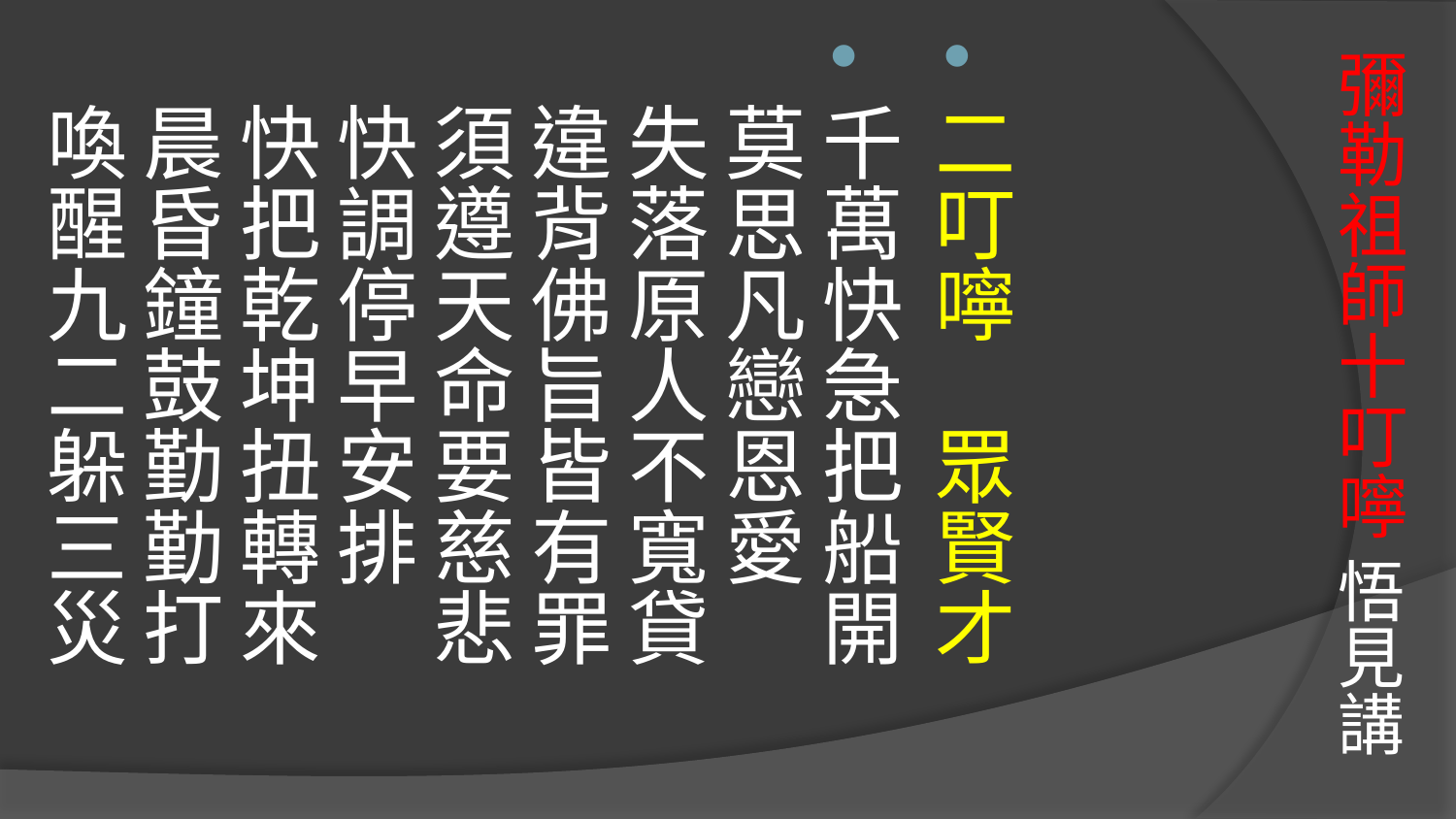

# 彌勒祖師十叮嚀 悟見講
二叮嚀　眾賢才
千萬快急把船開　
莫思凡戀恩愛 
失落原人不寬貸 
違背佛旨皆有罪　
須遵天命要慈悲 
快調停早安排　
快把乾坤扭轉來 
晨昏鐘鼓勤勤打　
喚醒九二躲三災